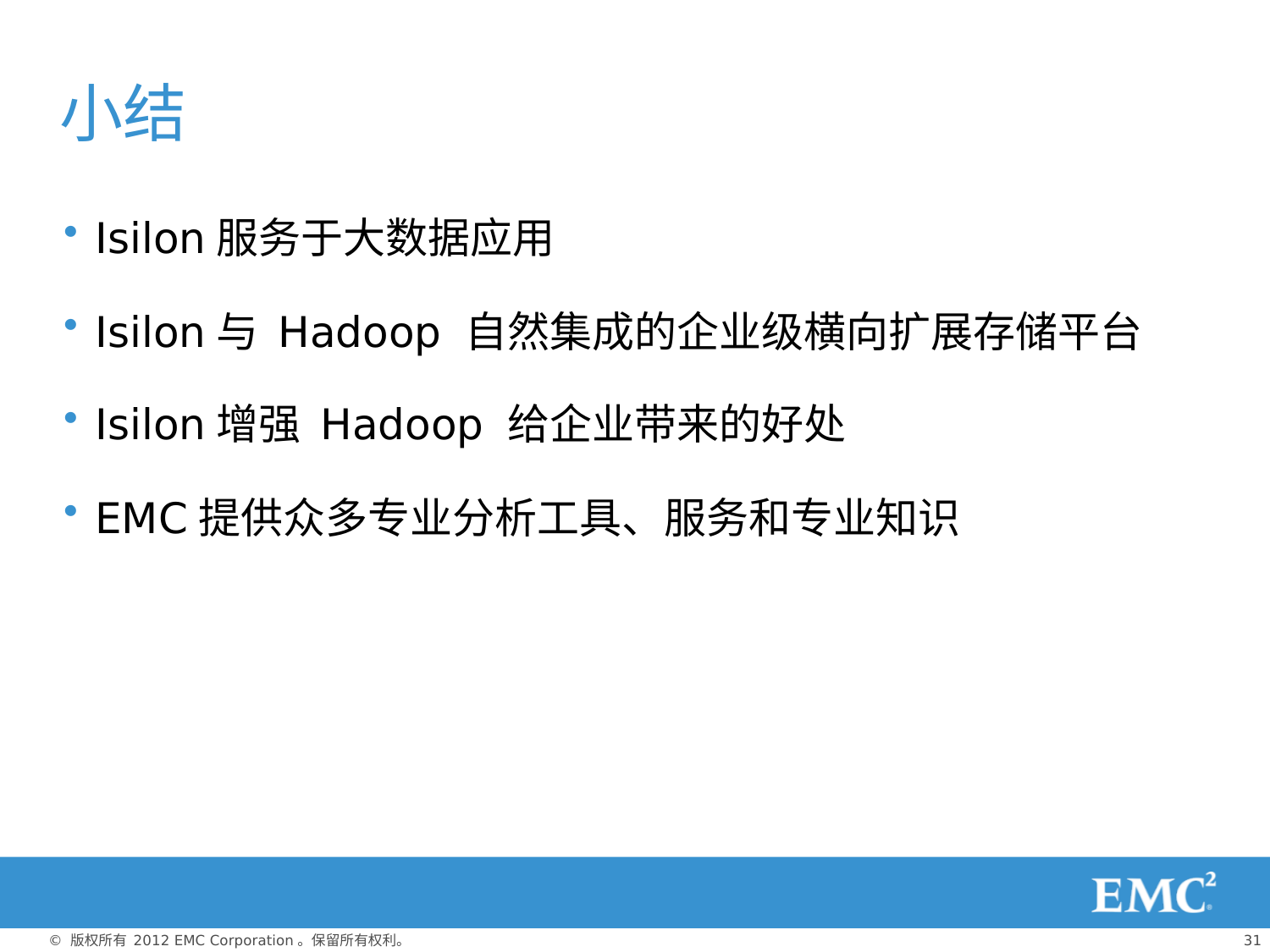

# 小结
Isilon服务于大数据应用
Isilon与 Hadoop 自然集成的企业级横向扩展存储平台
Isilon增强 Hadoop 给企业带来的好处
EMC提供众多专业分析工具、服务和专业知识